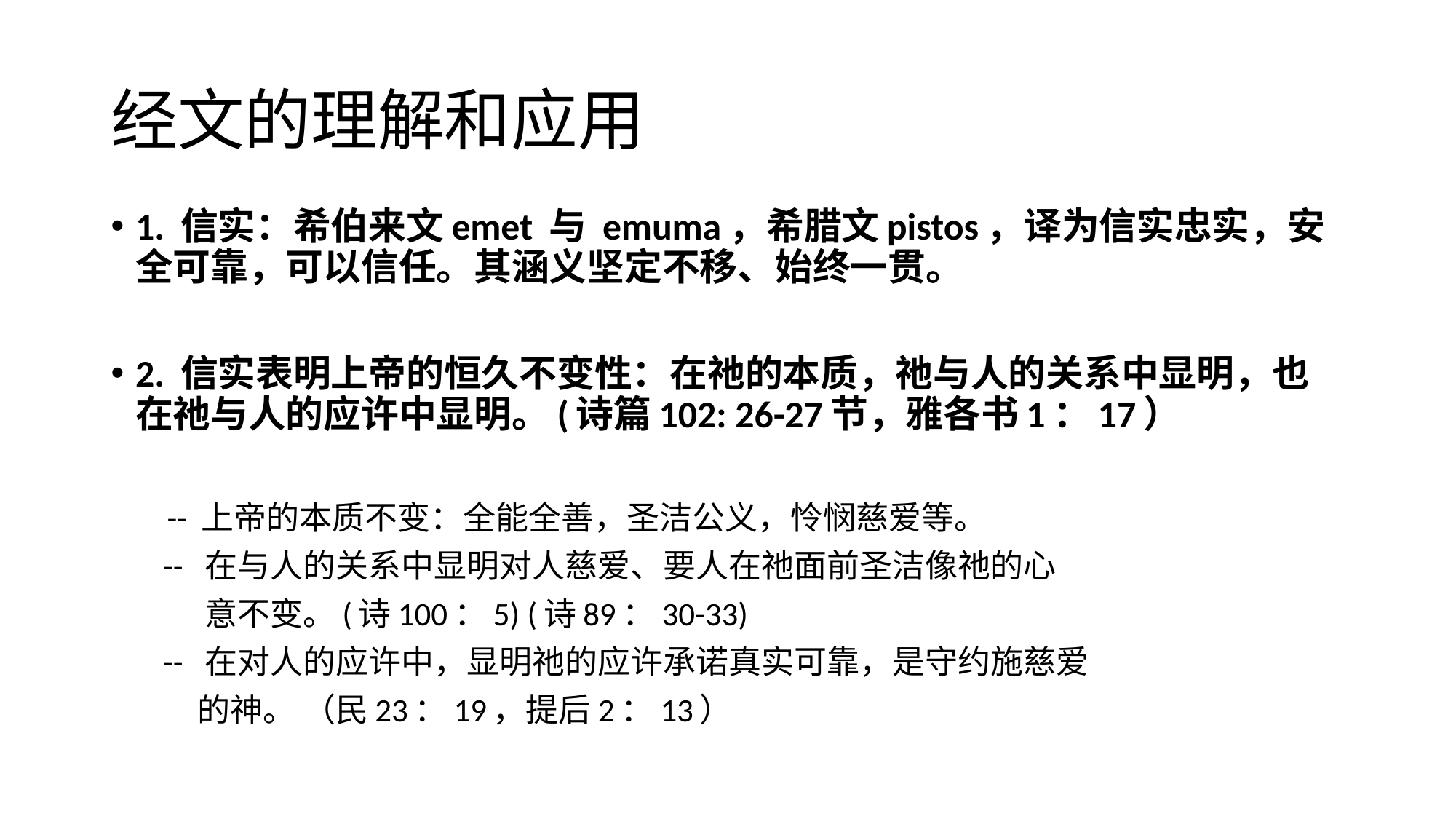

# 经文的理解和应用
1. 信实：希伯来文emet 与 emuma，希腊文pistos，译为信实忠实，安全可靠，可以信任。其涵义坚定不移、始终一贯。

2. 信实表明上帝的恒久不变性：在祂的本质，祂与人的关系中显明，也在祂与人的应许中显明。(诗篇102: 26-27节，雅各书1：17）

       -- 上帝的本质不变：全能全善，圣洁公义，怜悯慈爱等。
       --  在与人的关系中显明对人慈爱、要人在祂面前圣洁像祂的心
            意不变。(诗100：5) (诗89：30-33)
       --  在对人的应许中，显明祂的应许承诺真实可靠，是守约施慈爱
           的神。 （民23：19，提后2：13）